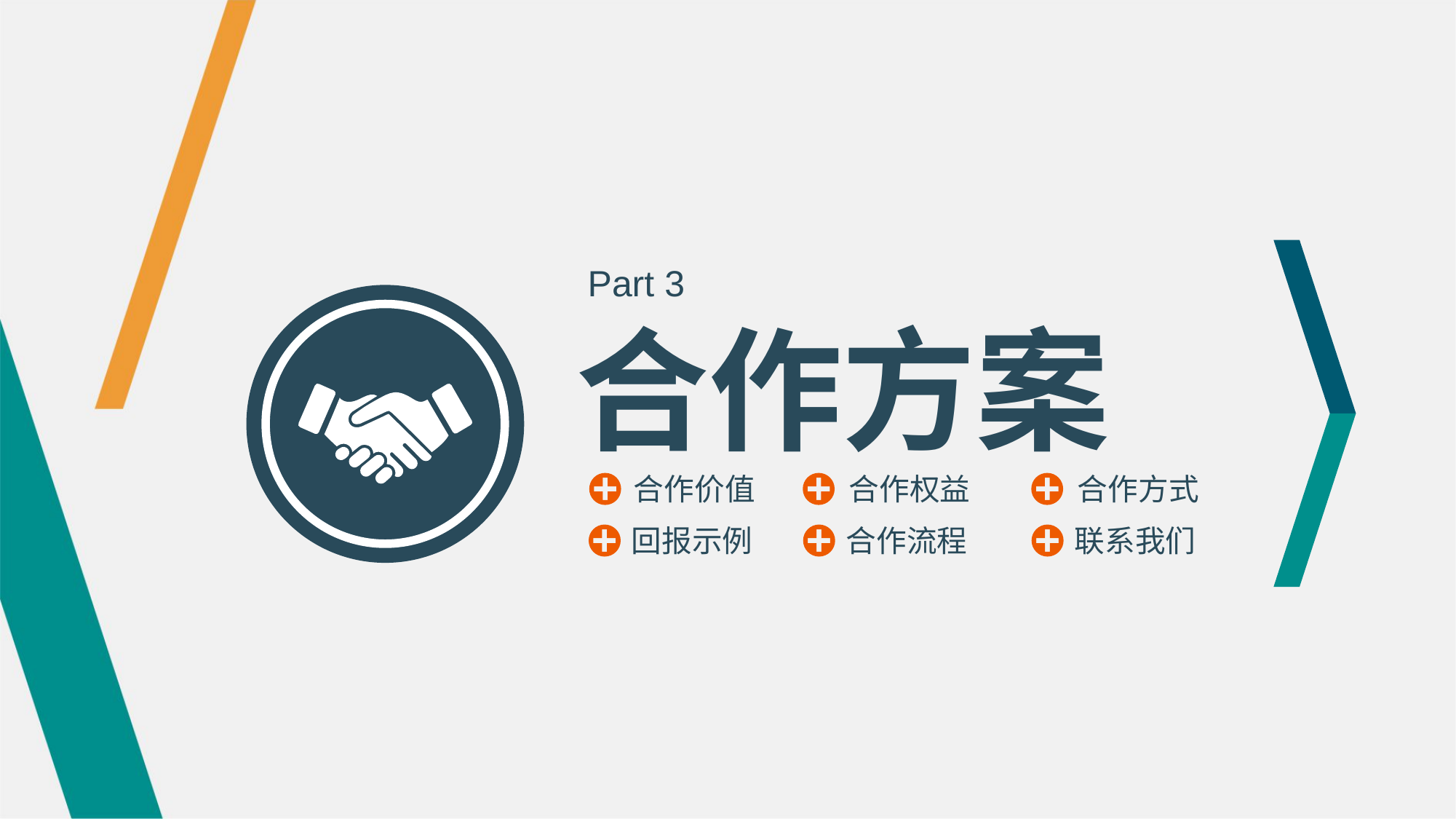

Part 3

合作方案

合作价值
合作权益
合作方式

回报示例
合作流程
联系我们